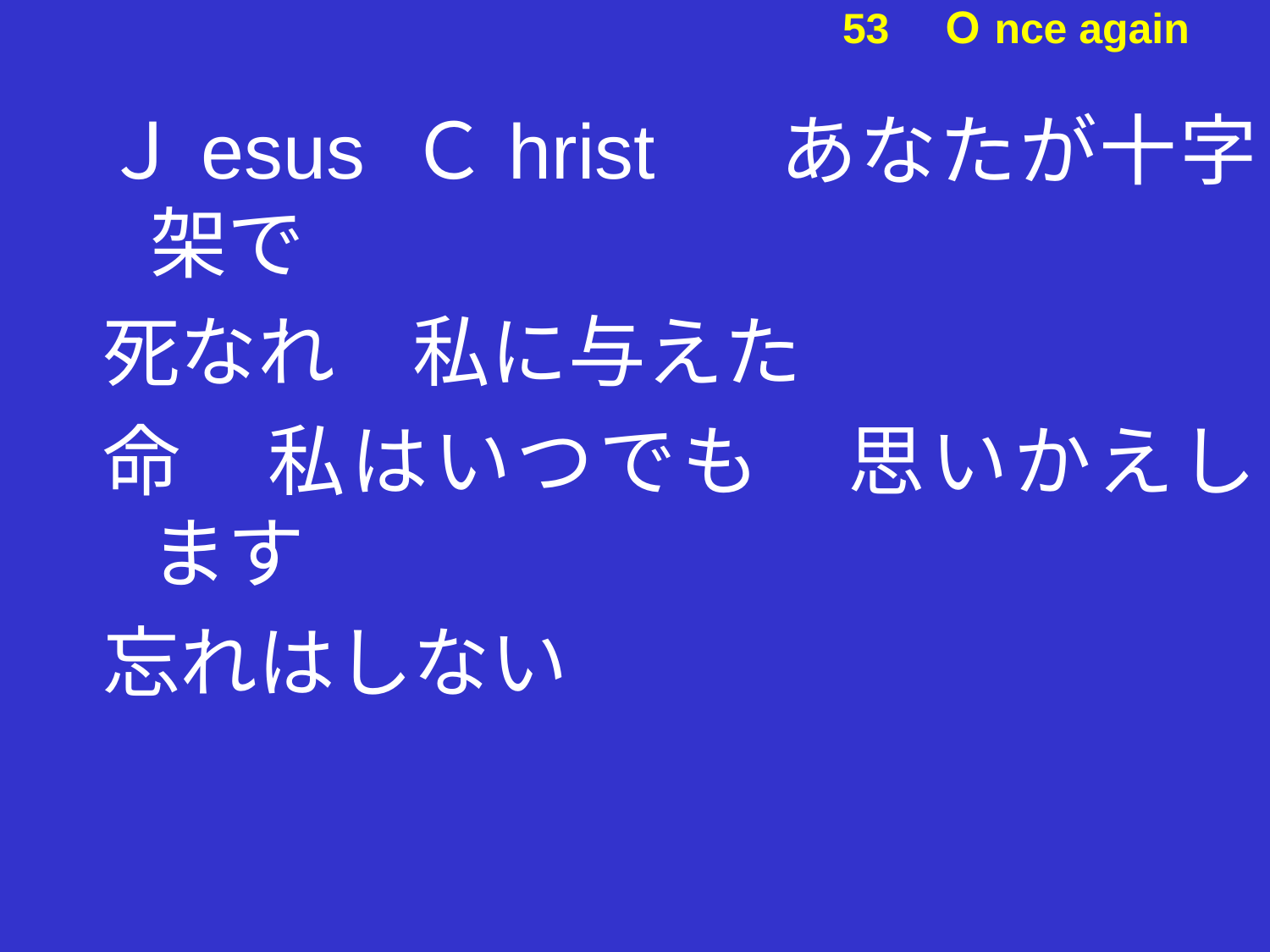

Ｊesus Ｃhrist 　あなたが十字架で
死なれ　私に与えた
命　私はいつでも　思いかえします
忘れはしない

# 53　Ｏnce again